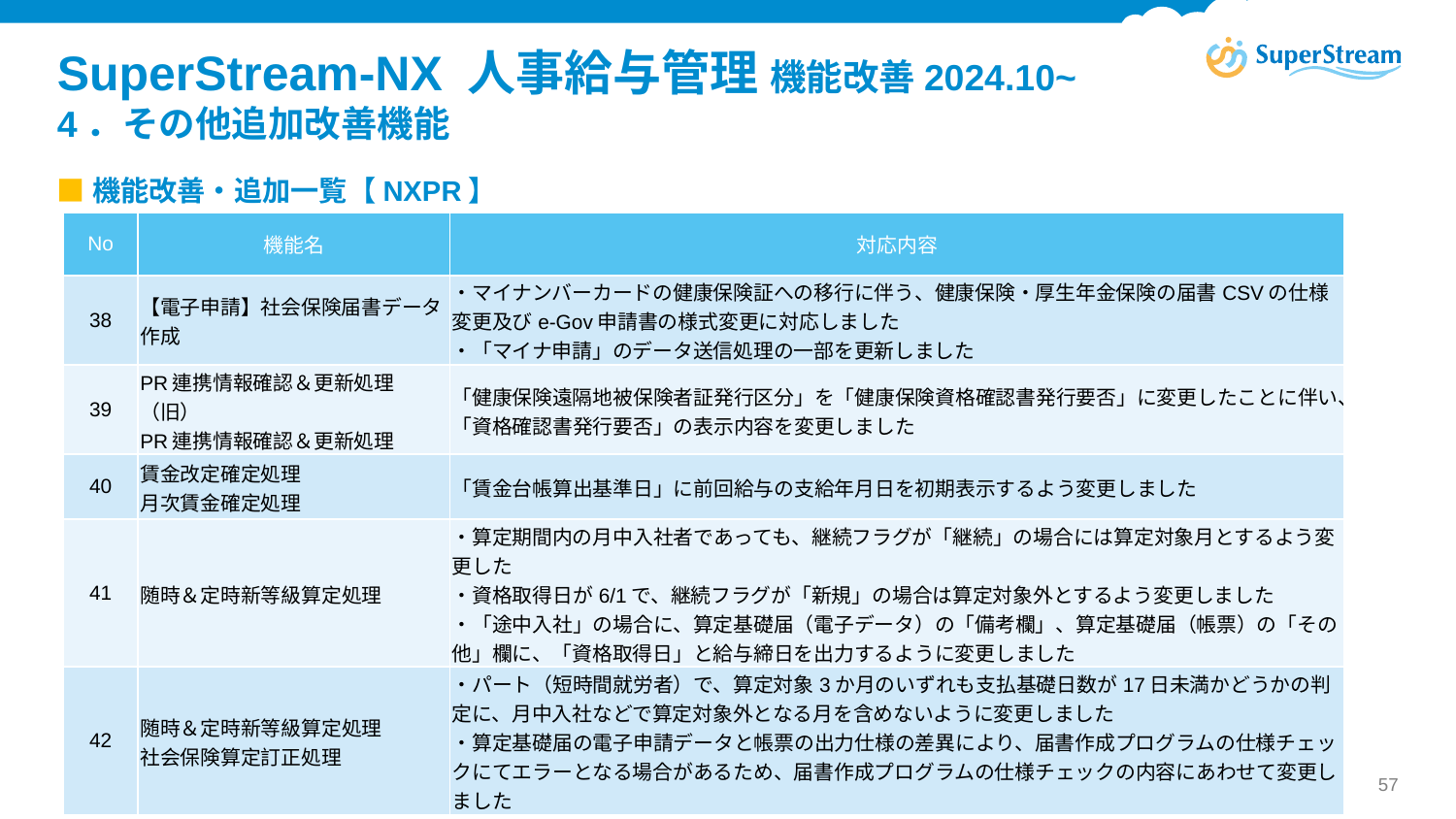

# SuperStream-NX 人事給与管理 機能改善2024.10~　 4．その他追加改善機能
■機能改善・追加一覧【NXPR】

| No | 機能名 | 対応内容 |
| --- | --- | --- |
| 38 | 【電子申請】社会保険届書データ作成 | ・マイナンバーカードの健康保険証への移行に伴う、健康保険・厚生年金保険の届書CSVの仕様変更及びe-Gov申請書の様式変更に対応しました ・「マイナ申請」のデータ送信処理の一部を更新しました |
| 39 | PR連携情報確認＆更新処理（旧） PR連携情報確認＆更新処理 | 「健康保険遠隔地被保険者証発行区分」を「健康保険資格確認書発行要否」に変更したことに伴い、「資格確認書発行要否」の表示内容を変更しました |
| 40 | 賃金改定確定処理 月次賃金確定処理 | 「賃金台帳算出基準日」に前回給与の支給年月日を初期表示するよう変更しました |
| 41 | 随時＆定時新等級算定処理 | ・算定期間内の月中入社者であっても、継続フラグが「継続」の場合には算定対象月とするよう変更した ・資格取得日が6/1で、継続フラグが「新規」の場合は算定対象外とするよう変更しました ・「途中入社」の場合に、算定基礎届（電子データ）の「備考欄」、算定基礎届（帳票）の「その他」欄に、「資格取得日」と給与締日を出力するように変更しました |
| 42 | 随時＆定時新等級算定処理 社会保険算定訂正処理 | ・パート（短時間就労者）で、算定対象3か月のいずれも支払基礎日数が17日未満かどうかの判定に、月中入社などで算定対象外となる月を含めないように変更しました ・算定基礎届の電子申請データと帳票の出力仕様の差異により、届書作成プログラムの仕様チェックにてエラーとなる場合があるため、届書作成プログラムの仕様チェックの内容にあわせて変更しました |
2025 Canon IT Solutions Inc. All rights reserved.
57